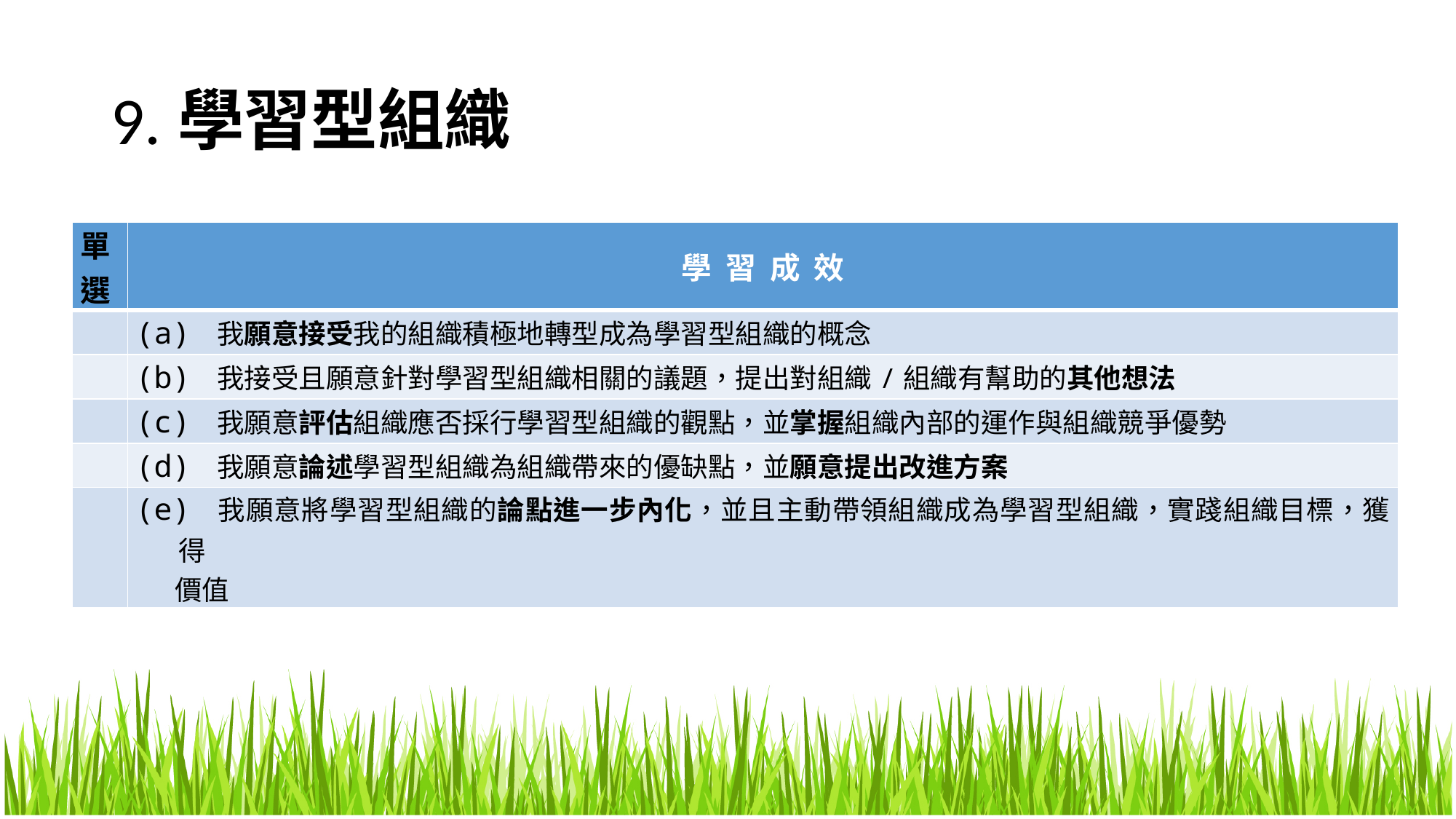

# 9.學習型組織
| 單選 | 學 習 成 效 |
| --- | --- |
|  | (a) 我願意接受我的組織積極地轉型成為學習型組織的概念 |
|  | (b) 我接受且願意針對學習型組織相關的議題，提出對組織/組織有幫助的其他想法 |
|  | (c) 我願意評估組織應否採行學習型組織的觀點，並掌握組織內部的運作與組織競爭優勢 |
|  | (d) 我願意論述學習型組織為組織帶來的優缺點，並願意提出改進方案 |
|  | (e) 我願意將學習型組織的論點進一步內化，並且主動帶領組織成為學習型組織，實踐組織目標，獲得 價值 |